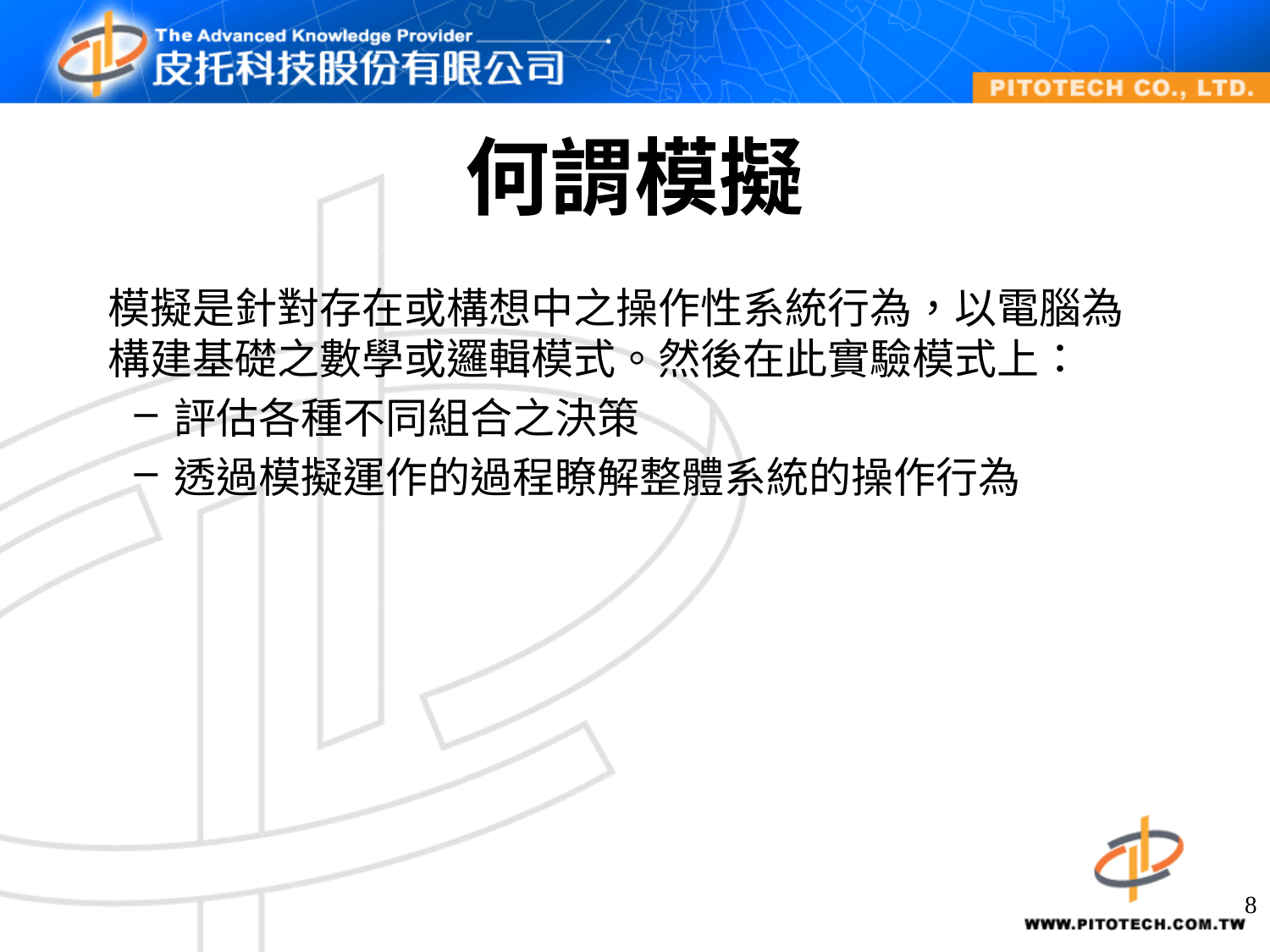

# 何謂模擬
模擬是針對存在或構想中之操作性系統行為，以電腦為構建基礎之數學或邏輯模式。然後在此實驗模式上：
評估各種不同組合之決策
透過模擬運作的過程瞭解整體系統的操作行為
8